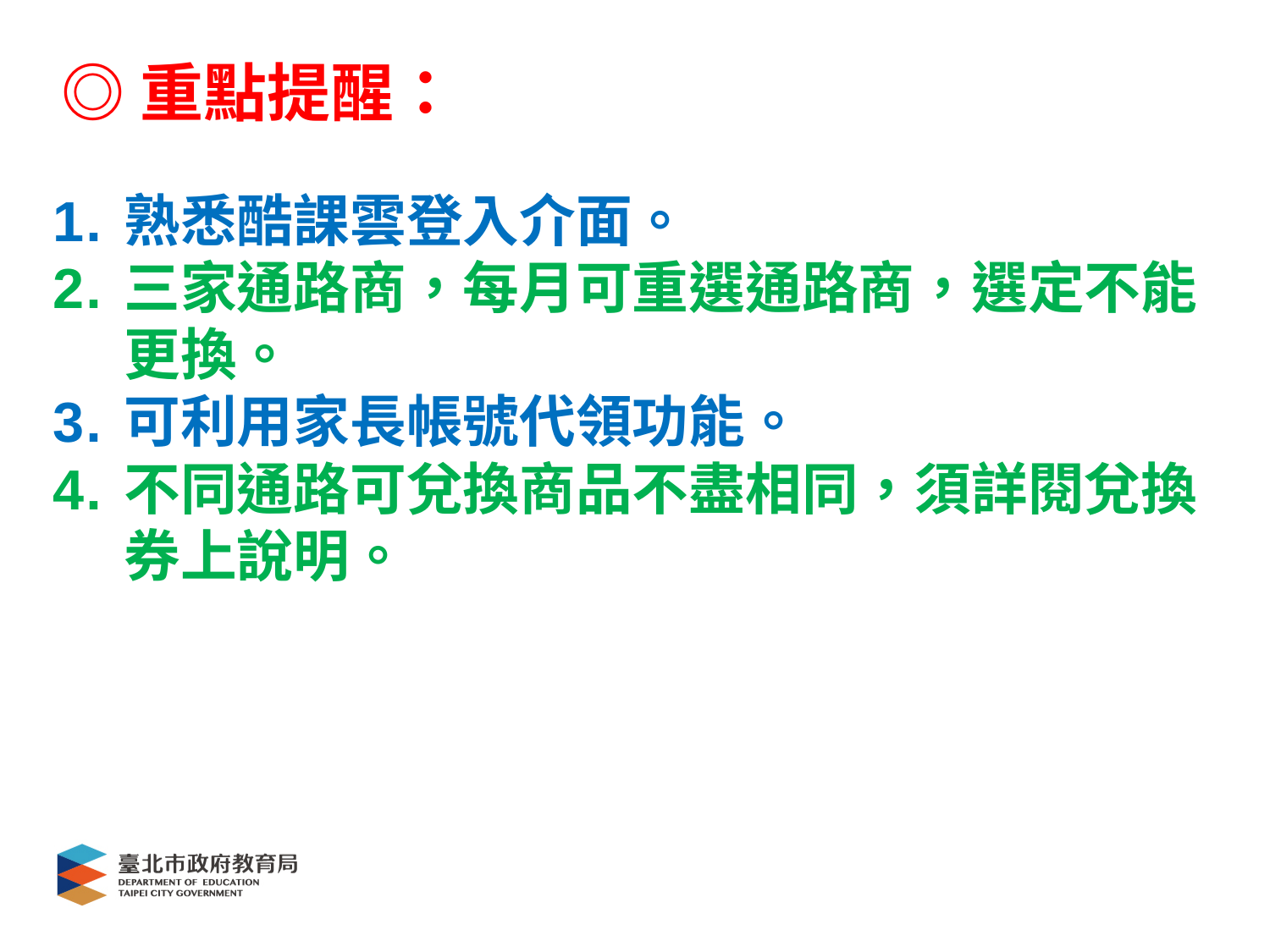

◎重點提醒：
熟悉酷課雲登入介面。
三家通路商，每月可重選通路商，選定不能更換。
可利用家長帳號代領功能。
不同通路可兌換商品不盡相同，須詳閱兌換券上說明。